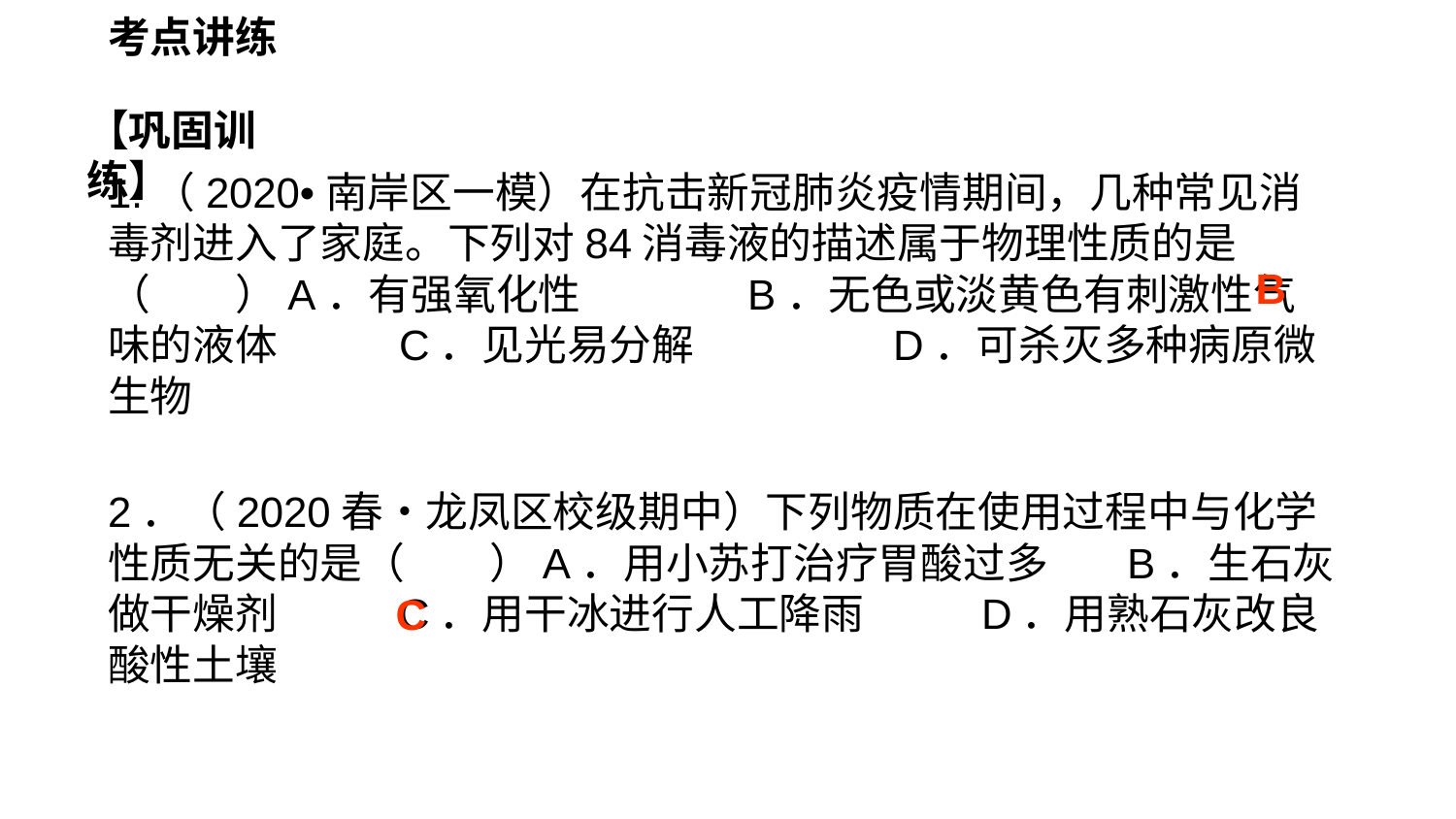

考点讲练
【巩固训练】
1.（2020•南岸区一模）在抗击新冠肺炎疫情期间，几种常见消毒剂进入了家庭。下列对84消毒液的描述属于物理性质的是（　　）A．有强氧化性	     B．无色或淡黄色有刺激性气味的液体	C．见光易分解	     D．可杀灭多种病原微生物

B
2．（2020春•龙凤区校级期中）下列物质在使用过程中与化学性质无关的是（　　）A．用小苏打治疗胃酸过多	B．生石灰做干燥剂	C．用干冰进行人工降雨	D．用熟石灰改良酸性土壤

C